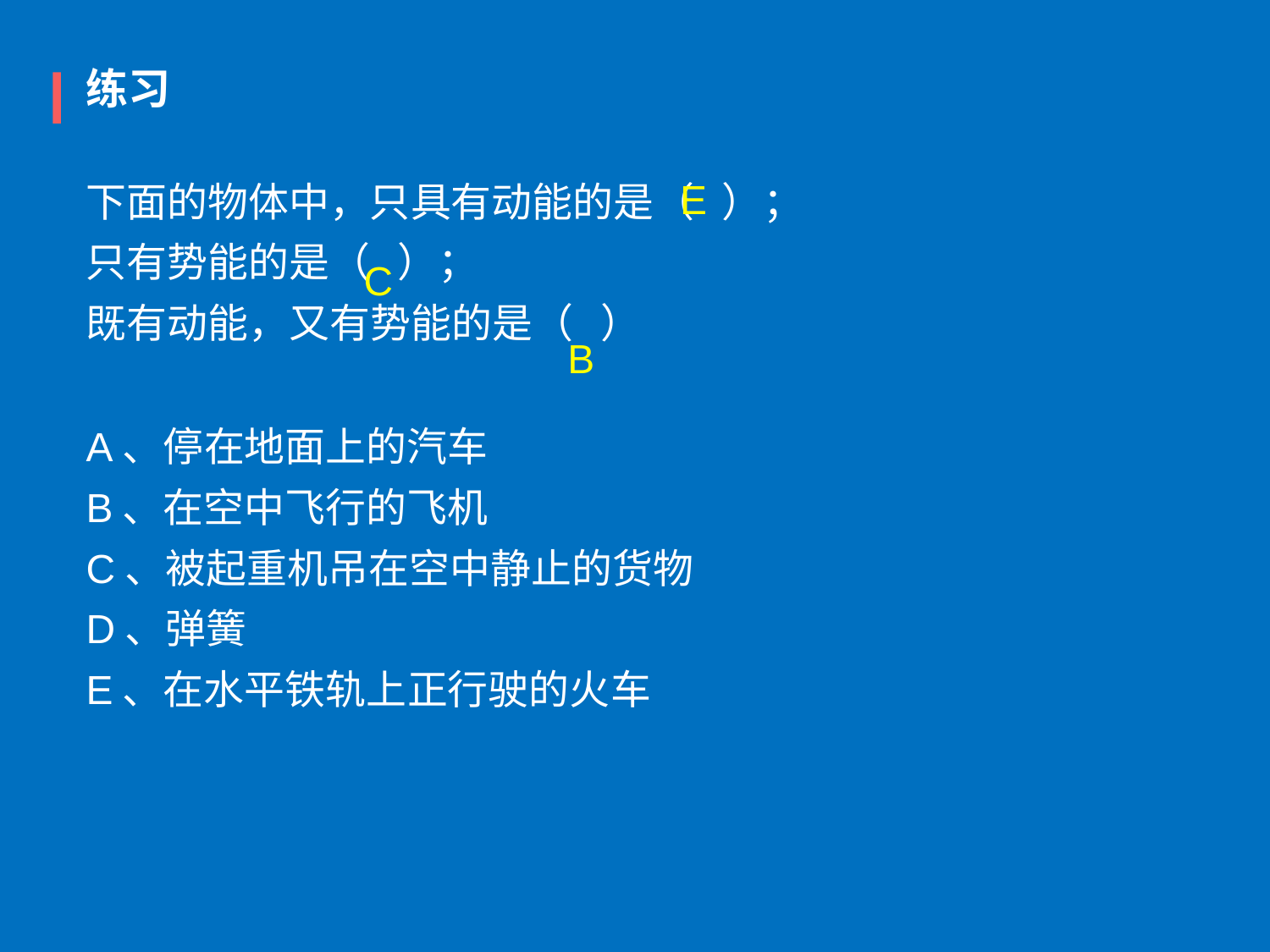

练习

E
下面的物体中，只具有动能的是（   ）；
只有势能的是（   ）；
既有动能，又有势能的是（   ）
C
B
A、停在地面上的汽车 
B、在空中飞行的飞机
C、被起重机吊在空中静止的货物    
D、弹簧
E、在水平铁轨上正行驶的火车